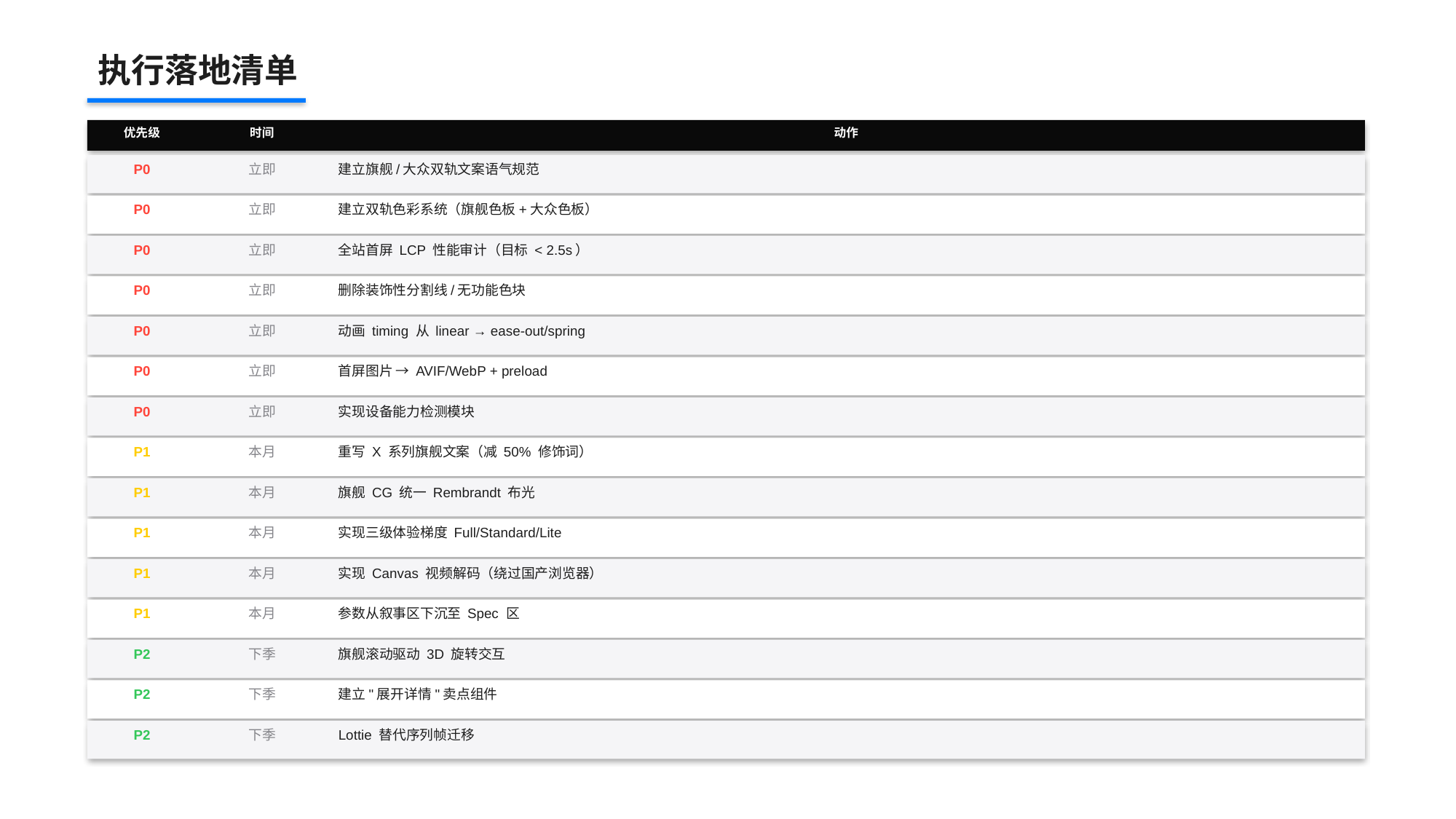

执行落地清单

优先级
时间
动作

P0
立即
建立旗舰/大众双轨文案语气规范

P0
立即
建立双轨色彩系统（旗舰色板+大众色板）

P0
立即
全站首屏 LCP 性能审计（目标 < 2.5s）

P0
立即
删除装饰性分割线/无功能色块

P0
立即
动画 timing 从 linear → ease-out/spring

P0
立即
首屏图片 → AVIF/WebP + preload

P0
立即
实现设备能力检测模块

P1
本月
重写 X 系列旗舰文案（减 50% 修饰词）

P1
本月
旗舰 CG 统一 Rembrandt 布光

P1
本月
实现三级体验梯度 Full/Standard/Lite

P1
本月
实现 Canvas 视频解码（绕过国产浏览器）

P1
本月
参数从叙事区下沉至 Spec 区

P2
下季
旗舰滚动驱动 3D 旋转交互

P2
下季
建立"展开详情"卖点组件

P2
下季
Lottie 替代序列帧迁移